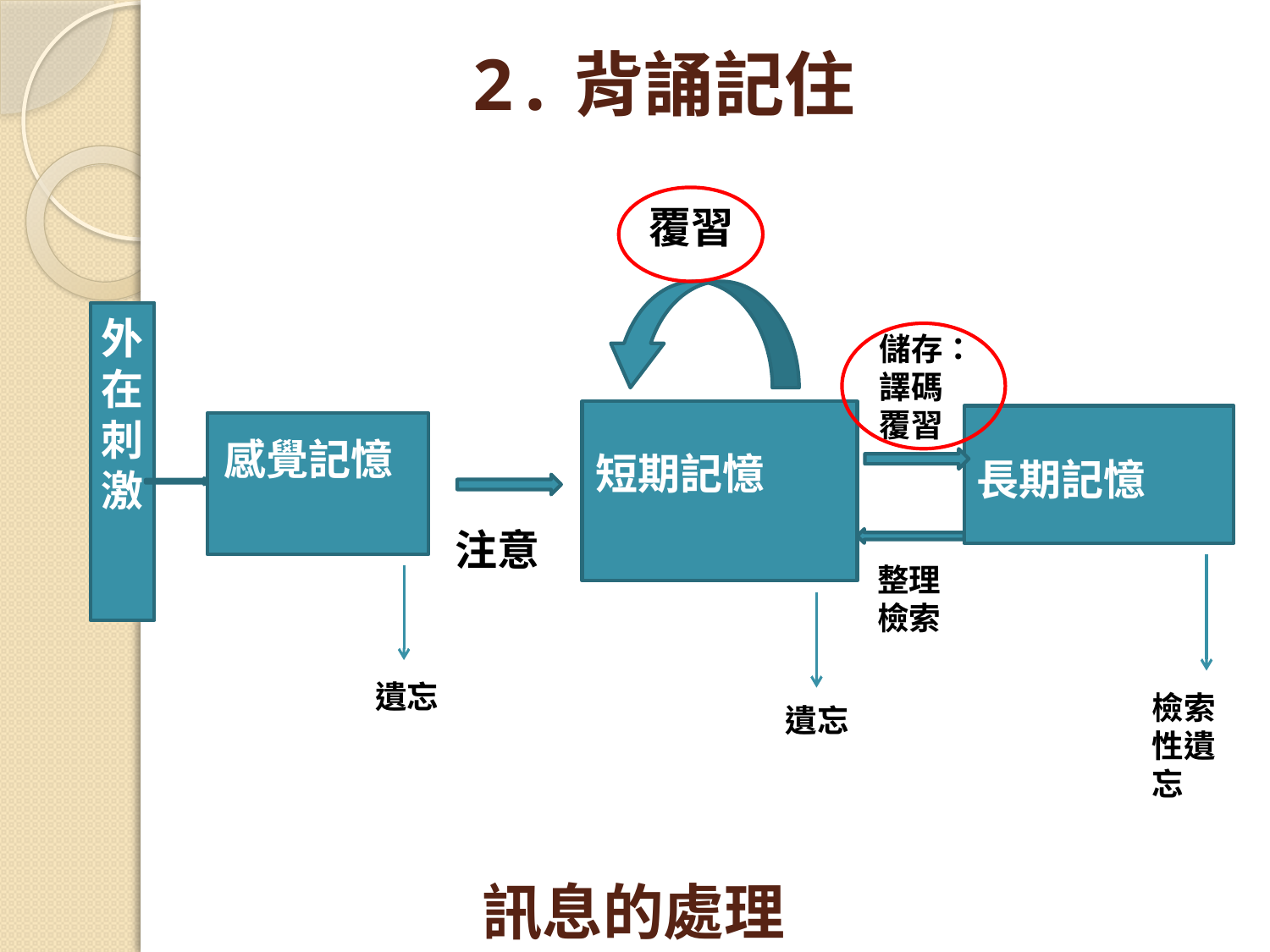

2.背誦記住

覆習

外
在
刺
激

儲存：
譯碼
覆習

長期記憶

感覺記憶

短期記憶

注意

整理檢索
遺忘
檢索
性遺忘
遺忘

# 訊息的處理